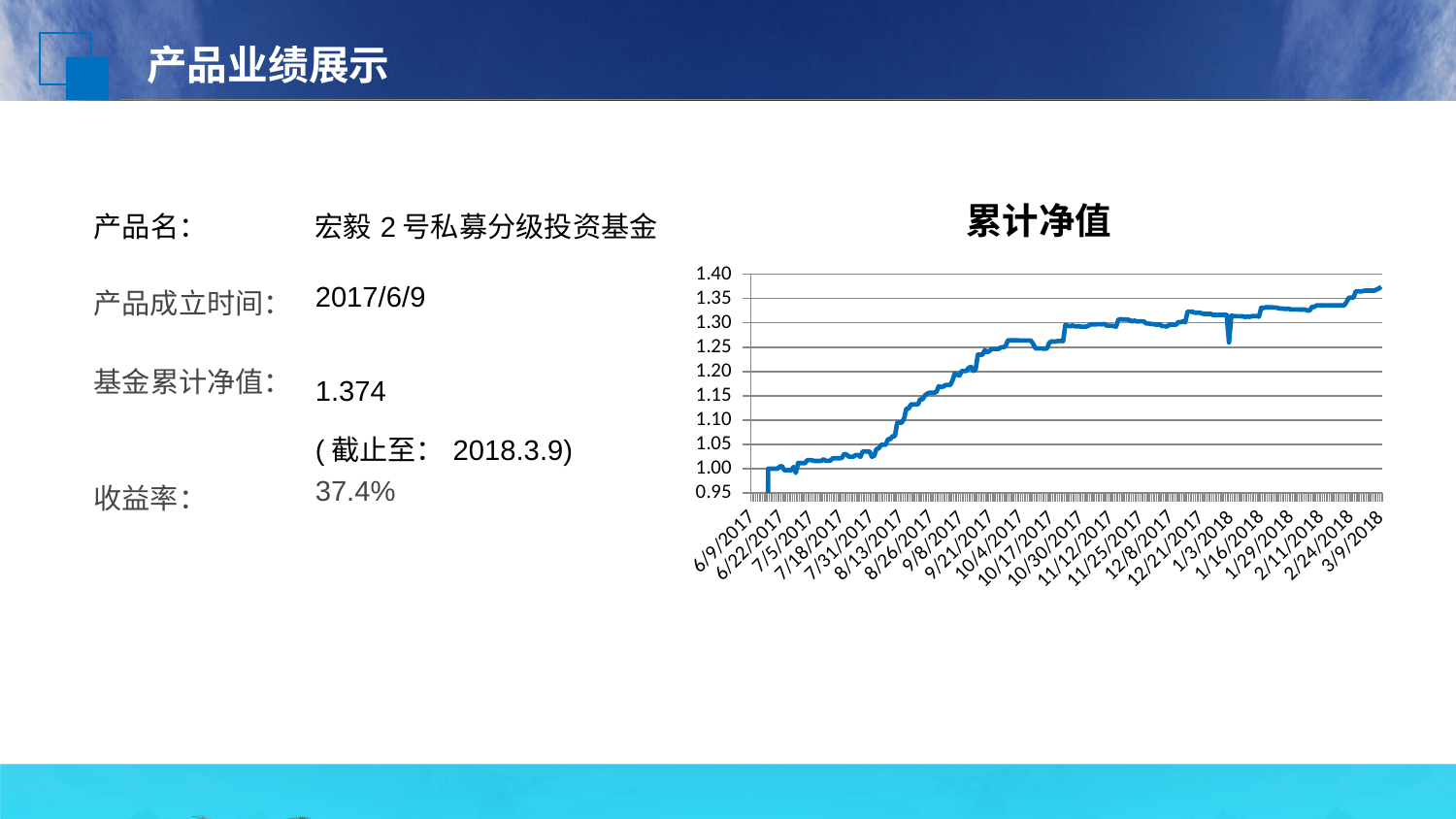

产品业绩展示

### Chart: 累计净值

| Category | 净值 |
|---|---|
| 42895 | 0.0 |
| 42896 | 0.0 |
| 42897 | 0.0 |
| 42898 | 0.0 |
| 42899 | 0.0 |
| 42900 | 0.0 |
| 42901 | 0.0 |
| 42902 | 1.00008807926628 |
| 42903 | 1.00005519954018 |
| 42904 | 1.00002231981407 |
| 42905 | 0.999989440087966 |
| 42906 | 0.999956560361861 |
| 42907 | 1.00432732395249 |
| 42908 | 1.00508327765524 |
| 42909 | 0.996728427252882 |
| 42910 | 0.996695603526311 |
| 42911 | 0.996662779799739 |
| 42912 | 0.996629956073168 |
| 42913 | 1.0036639054789 |
| 42914 | 0.991390363720064 |
| 42915 | 1.01199395608785 |
| 42916 | 1.01143015278445 |
| 42917 | 1.01139712905954 |
| 42918 | 1.01136410533464 |
| 42919 | 1.01769794457243 |
| 42920 | 1.01783881139898 |
| 42921 | 1.01730447585011 |
| 42922 | 1.01609826989806 |
| 42923 | 1.01606517817372 |
| 42924 | 1.01603208644938 |
| 42925 | 1.01599899872501 |
| 42926 | 1.01946694583629 |
| 42927 | 1.01622608083337 |
| 42928 | 1.01619298910903 |
| 42929 | 1.01691723107594 |
| 42930 | 1.0214544212802 |
| 42931 | 1.0214212535565 |
| 42932 | 1.02138808583279 |
| 42933 | 1.02135492610902 |
| 42934 | 1.02225223863422 |
| 42935 | 1.0305228977379 |
| 42936 | 1.02907314181467 |
| 42937 | 1.02477414962617 |
| 42938 | 1.0247409419028 |
| 42939 | 1.02470773417943 |
| 42940 | 1.0281628733974 |
| 42941 | 1.02812961767442 |
| 42942 | 1.02433004132569 |
| 42943 | 1.03551252017331 |
| 42944 | 1.0354791604512 |
| 42945 | 1.03544580472906 |
| 42946 | 1.03541244900692 |
| 42947 | 1.02462350688106 |
| 42948 | 1.02662378221835 |
| 42949 | 1.04040275543663 |
| 42950 | 1.04189797498114 |
| 42951 | 1.04920179813877 |
| 42952 | 1.04916825041823 |
| 42953 | 1.04913470269769 |
| 42954 | 1.06078158167676 |
| 42955 | 1.06074788595745 |
| 42956 | 1.06699122194916 |
| 42957 | 1.06695743423062 |
| 42958 | 1.09497192086411 |
| 42959 | 1.09493774914877 |
| 42960 | 1.09490357743343 |
| 42961 | 1.10398068981919 |
| 42962 | 1.12382545650815 |
| 42963 | 1.12379088879611 |
| 42964 | 1.13238371321609 |
| 42965 | 1.13234902550504 |
| 42966 | 1.132314337794 |
| 42967 | 1.13227965808289 |
| 42968 | 1.14292312542059 |
| 42969 | 1.14288830171068 |
| 42970 | 1.15059918547741 |
| 42971 | 1.15443306954036 |
| 42972 | 1.15620727876082 |
| 42973 | 1.15617226705248 |
| 42974 | 1.1561372593441 |
| 42975 | 1.15801798367728 |
| 42976 | 1.16947059227466 |
| 42977 | 1.1678865334702 |
| 42978 | 1.16904365583113 |
| 42979 | 1.17217198177152 |
| 42980 | 1.17213675806494 |
| 42981 | 1.17210153435836 |
| 42982 | 1.18173780208625 |
| 42983 | 1.19564695822008 |
| 42984 | 1.19348498022981 |
| 42985 | 1.19173658279432 |
| 42986 | 1.20099271368882 |
| 42987 | 1.20095708998557 |
| 42988 | 1.20092147428226 |
| 42989 | 1.20756274295911 |
| 42990 | 1.20947552302525 |
| 42991 | 1.2011728921879 |
| 42992 | 1.20401152854147 |
| 42993 | 1.23471528877275 |
| 42994 | 1.23467920107336 |
| 42995 | 1.23464311337398 |
| 42996 | 1.24377748128279 |
| 42997 | 1.23959925208831 |
| 42998 | 1.24195444446907 |
| 42999 | 1.24640128342598 |
| 43000 | 1.24636503972789 |
| 43001 | 1.24632879202984 |
| 43002 | 1.24629254433179 |
| 43003 | 1.24980891503969 |
| 43004 | 1.24977262334201 |
| 43005 | 1.25175911479412 |
| 43006 | 1.26405454437063 |
| 43007 | 1.26401805667458 |
| 43008 | 1.26398156897853 |
| 43009 | 1.26394508128248 |
| 43010 | 1.26390859358643 |
| 43011 | 1.26387210589038 |
| 43012 | 1.26383561819433 |
| 43013 | 1.26379913049828 |
| 43014 | 1.26376264280223 |
| 43015 | 1.26372615510619 |
| 43016 | 1.26368967541007 |
| 43017 | 1.25648699540989 |
| 43018 | 1.24745602263978 |
| 43019 | 1.24741982499535 |
| 43020 | 1.24738711726781 |
| 43021 | 1.24721129473245 |
| 43022 | 1.24717859100488 |
| 43023 | 1.24714589527724 |
| 43024 | 1.25901163643315 |
| 43025 | 1.26211314659692 |
| 43026 | 1.26140256051625 |
| 43027 | 1.26178547332651 |
| 43028 | 1.26278411300763 |
| 43029 | 1.26275119728183 |
| 43030 | 1.26271828555599 |
| 43031 | 1.29599909231994 |
| 43032 | 1.29419459935174 |
| 43033 | 1.29292267794711 |
| 43034 | 1.29462353177864 |
| 43035 | 1.29302172512202 |
| 43036 | 1.29298839339968 |
| 43037 | 1.29295506567731 |
| 43038 | 1.29196512192375 |
| 43039 | 1.29193181020124 |
| 43040 | 1.29221400785048 |
| 43041 | 1.29426139479532 |
| 43042 | 1.29682143346966 |
| 43043 | 1.29678805374772 |
| 43044 | 1.29675467402578 |
| 43045 | 1.29721257021141 |
| 43046 | 1.29715940665428 |
| 43047 | 1.2971260189324 |
| 43048 | 1.29760317095763 |
| 43049 | 1.29428387460806 |
| 43050 | 1.29425052688585 |
| 43051 | 1.29421717916364 |
| 43052 | 1.29333899847907 |
| 43053 | 1.29220964388683 |
| 43054 | 1.30661759186562 |
| 43055 | 1.30760001168186 |
| 43056 | 1.30683004209587 |
| 43057 | 1.30679652637506 |
| 43058 | 1.30676301065425 |
| 43059 | 1.30538443013812 |
| 43060 | 1.30291106674175 |
| 43061 | 1.30469613987172 |
| 43062 | 1.30279287972627 |
| 43063 | 1.30322224814954 |
| 43064 | 1.30318877642837 |
| 43065 | 1.3031553047072 |
| 43066 | 1.29889054423354 |
| 43067 | 1.2986922818851 |
| 43068 | 1.2977528577107 |
| 43069 | 1.29751581968528 |
| 43070 | 1.29659788733185 |
| 43071 | 1.29656451160987 |
| 43072 | 1.2965311358879 |
| 43073 | 1.29333094254618 |
| 43074 | 1.29329761082384 |
| 43075 | 1.29234962672074 |
| 43076 | 1.29560435560817 |
| 43077 | 1.29631156971693 |
| 43078 | 1.29627819799493 |
| 43079 | 1.29624482627292 |
| 43080 | 1.30140648327524 |
| 43081 | 1.30138807142862 |
| 43082 | 1.30324103199307 |
| 43083 | 1.3011638292966 |
| 43084 | 1.3231095464842 |
| 43085 | 1.32307581076523 |
| 43086 | 1.32304207504626 |
| 43087 | 1.3210414717117 |
| 43088 | 1.32100775999252 |
| 43089 | 1.32086688516604 |
| 43090 | 1.3199582567351 |
| 43091 | 1.31841199761576 |
| 43092 | 1.31837832189629 |
| 43093 | 1.31834464617682 |
| 43094 | 1.31858263619431 |
| 43095 | 1.31610851280427 |
| 43096 | 1.31639410642522 |
| 43097 | 1.31613599657533 |
| 43098 | 1.31654794514371 |
| 43099 | 1.31651429342404 |
| 43100 | 1.31648064170436 |
| 43101 | 1.31644698998469 |
| 43102 | 1.25967920687215 |
| 43103 | 1.3147381332315 |
| 43104 | 1.31411998238082 |
| 43105 | 1.31366228619353 |
| 43106 | 1.31362943846715 |
| 43107 | 1.31359659074078 |
| 43108 | 1.31348015571071 |
| 43109 | 1.31232550532919 |
| 43110 | 1.31311762673065 |
| 43111 | 1.31234969712767 |
| 43112 | 1.31385165661603 |
| 43113 | 1.31381880888966 |
| 43114 | 1.31378596116329 |
| 43115 | 1.31287702873488 |
| 43116 | 1.33139965843752 |
| 43117 | 1.33042722653808 |
| 43118 | 1.33227711512812 |
| 43119 | 1.33175626346693 |
| 43120 | 1.33172317174259 |
| 43121 | 1.33169008001825 |
| 43122 | 1.33165698829391 |
| 43123 | 1.33075189583352 |
| 43124 | 1.3295263220428 |
| 43125 | 1.3294932623182 |
| 43126 | 1.32881239198999 |
| 43127 | 1.32877934026532 |
| 43128 | 1.32874628854064 |
| 43129 | 1.32766429355389 |
| 43130 | 1.32763125782908 |
| 43131 | 1.32759822210428 |
| 43132 | 1.32756518637947 |
| 43133 | 1.32753215465463 |
| 43134 | 1.32749912292979 |
| 43135 | 1.32746609120496 |
| 43136 | 1.3254877916846 |
| 43137 | 1.32545478395956 |
| 43138 | 1.33294195758985 |
| 43139 | 1.33290884586567 |
| 43140 | 1.33607583148403 |
| 43141 | 1.33604267976019 |
| 43142 | 1.33600952803635 |
| 43143 | 1.33614180693444 |
| 43144 | 1.3361086552106 |
| 43145 | 1.33607550348676 |
| 43146 | 1.33604235176292 |
| 43147 | 1.33600920003908 |
| 43148 | 1.33597604831524 |
| 43149 | 1.3359428965914 |
| 43150 | 1.33590974486756 |
| 43151 | 1.33587659314372 |
| 43152 | 1.33584344141988 |
| 43153 | 1.34275105187805 |
| 43154 | 1.35177949666922 |
| 43155 | 1.35174612894718 |
| 43156 | 1.35171276122514 |
| 43157 | 1.36470914496256 |
| 43158 | 1.36467559724202 |
| 43159 | 1.36464204952148 |
| 43160 | 1.3650992617128 |
| 43161 | 1.36621900038515 |
| 43162 | 1.36618543266477 |
| 43163 | 1.3661518649444 |
| 43164 | 1.36629664373836 |
| 43165 | 1.36623690023604 |
| 43166 | 1.36848500550885 |
| 43167 | 1.37049406877294 |
| 43168 | 1.37447209563515 |
| 产品名： | 宏毅2号私募分级投资基金 |
| --- | --- |
| 产品成立时间： | 2017/6/9 |
| 基金累计净值： | 1.374 (截止至：2018.3.9) |
| 收益率： | 37.4% |
|  |  |
|  |  |
38%
点击输入标题
点击输入本栏的具体文字，简明扼要的说明分项内容，请据您的具体内酌情修改。